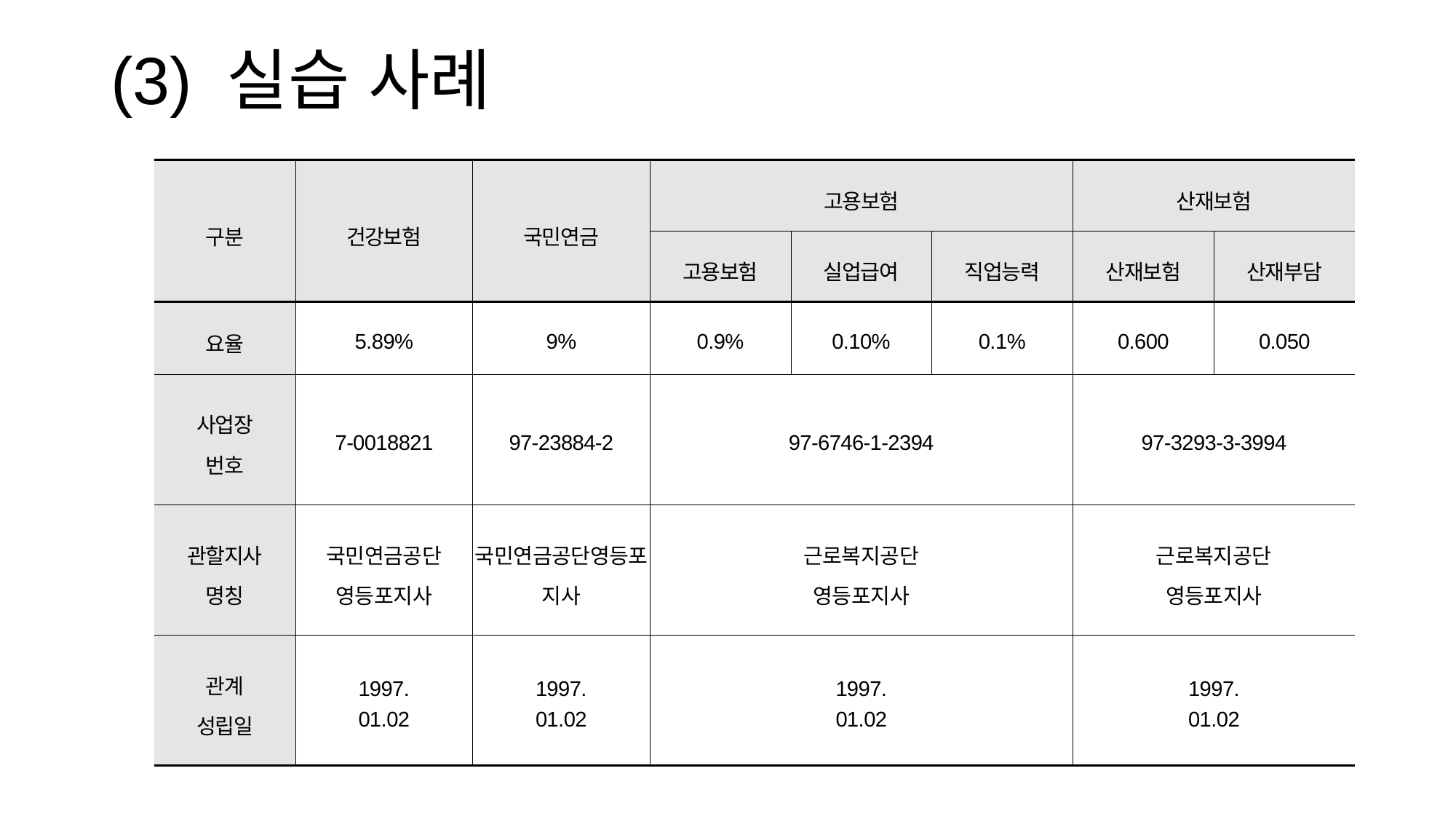

# (3) 실습 사례
| 구분 | 건강보험 | 국민연금 | 고용보험 |  |  | 산재보험 |  |
| --- | --- | --- | --- | --- | --- | --- | --- |
|  |  |  | 고용보험 | 실업급여 | 직업능력 | 산재보험 | 산재부담 |
| 요율 | 5.89% | 9% | 0.9% | 0.10% | 0.1% | 0.600 | 0.050 |
| 사업장 번호 | 7-0018821 | 97-23884-2 | 97-6746-1-2394 |  |  | 97-3293-3-3994 |  |
| 관할지사 명칭 | 국민연금공단 영등포지사 | 국민연금공단영등포지사 | 근로복지공단 영등포지사 |  |  | 근로복지공단 영등포지사 |  |
| 관계 성립일 | 1997. 01.02 | 1997. 01.02 | 1997. 01.02 |  |  | 1997. 01.02 |  |